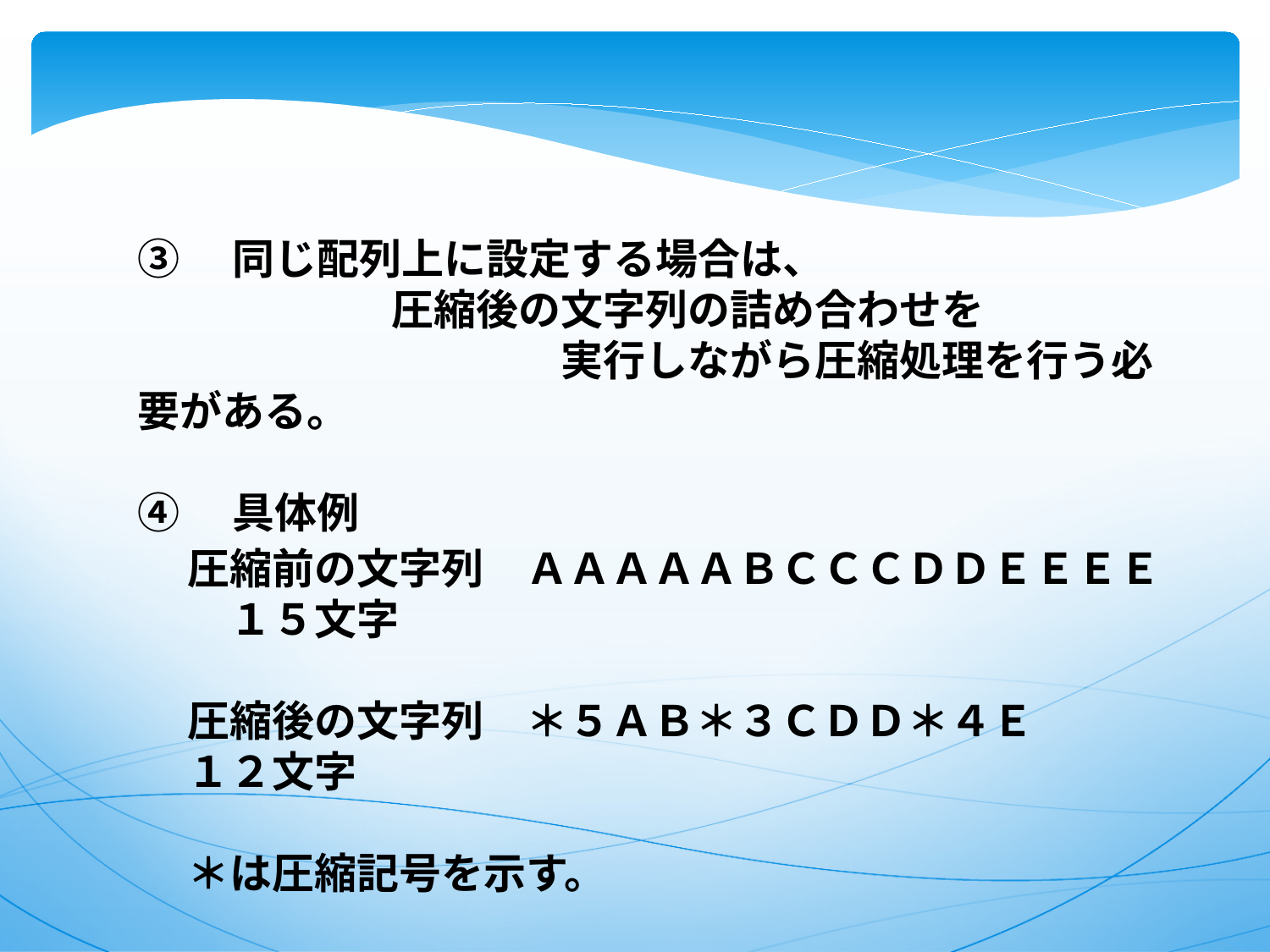

③　同じ配列上に設定する場合は、
　　　　　　圧縮後の文字列の詰め合わせを
　　　　　　　　　　実行しながら圧縮処理を行う必要がある。

④　具体例
圧縮前の文字列　ＡＡＡＡＡＢＣＣＣＤＤＥＥＥＥ　１５文字

圧縮後の文字列　＊５ＡＢ＊３ＣＤＤ＊４Ｅ　　　 １２文字

＊は圧縮記号を示す。